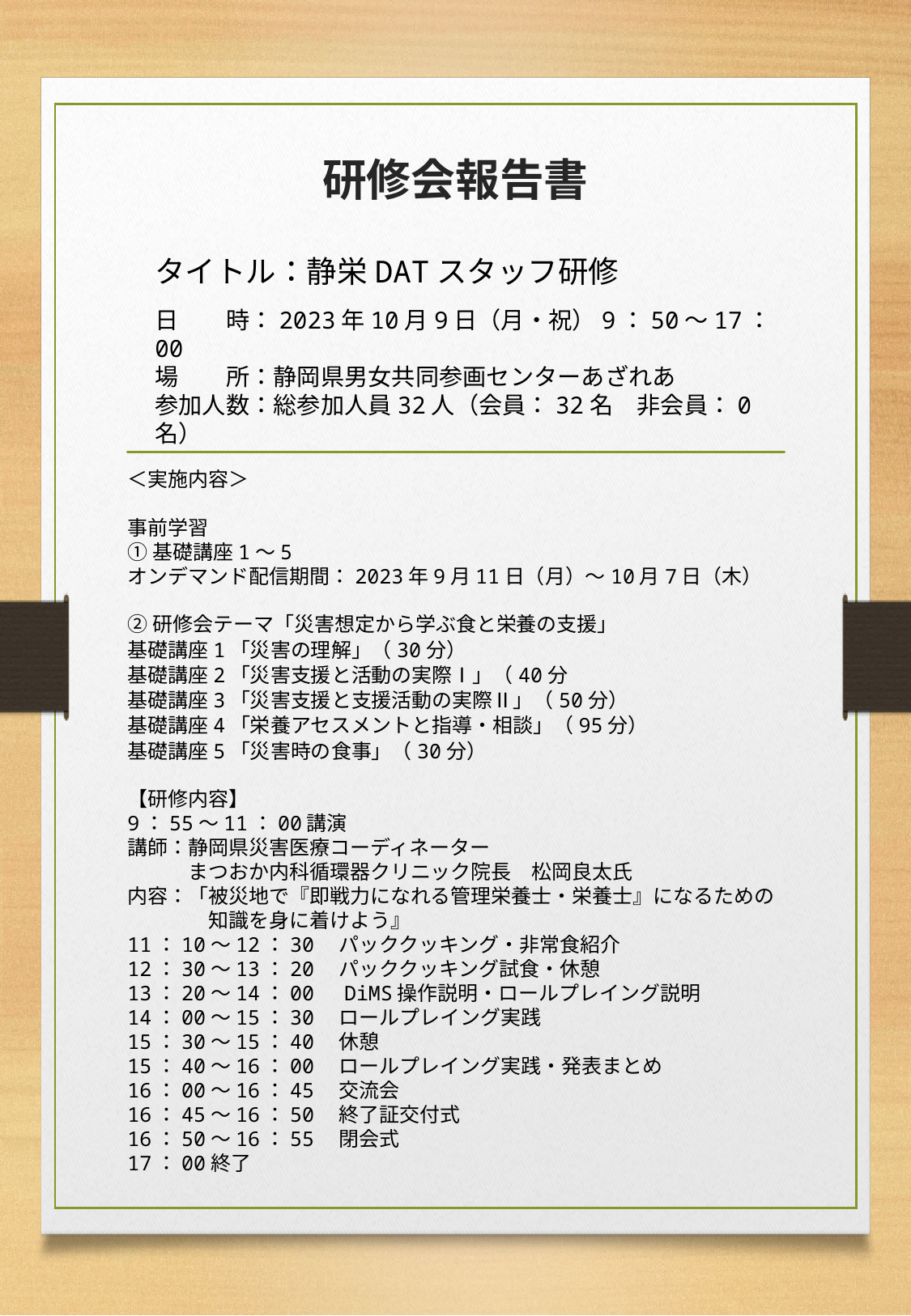

# 研修会報告書
タイトル：静栄DATスタッフ研修
日　　時：2023年10月9日（月・祝）9：50～17：00
場　　所：静岡県男女共同参画センターあざれあ
参加人数：総参加人員32人（会員：32名　非会員：0名）

＜実施内容＞

事前学習
①基礎講座1～5
オンデマンド配信期間：2023年9月11日（月）～10月7日（木）

②研修会テーマ「災害想定から学ぶ食と栄養の支援」
基礎講座1「災害の理解」（30分）
基礎講座2「災害支援と活動の実際Ⅰ」（40分
基礎講座3「災害支援と支援活動の実際Ⅱ」（50分）
基礎講座4「栄養アセスメントと指導・相談」（95分）
基礎講座5「災害時の食事」（30分）

【研修内容】
9：55～11：00講演
講師：静岡県災害医療コーディネーター
　　　まつおか内科循環器クリニック院長　松岡良太氏
内容：「被災地で『即戦力になれる管理栄養士・栄養士』になるための
　　　　知識を身に着けよう』
11：10～12：30　パッククッキング・非常食紹介
12：30～13：20　パッククッキング試食・休憩
13：20～14：00　DiMS操作説明・ロールプレイング説明
14：00～15：30　ロールプレイング実践
15：30～15：40　休憩
15：40～16：00　ロールプレイング実践・発表まとめ
16：00～16：45　交流会
16：45～16：50　終了証交付式
16：50～16：55　閉会式
17：00終了